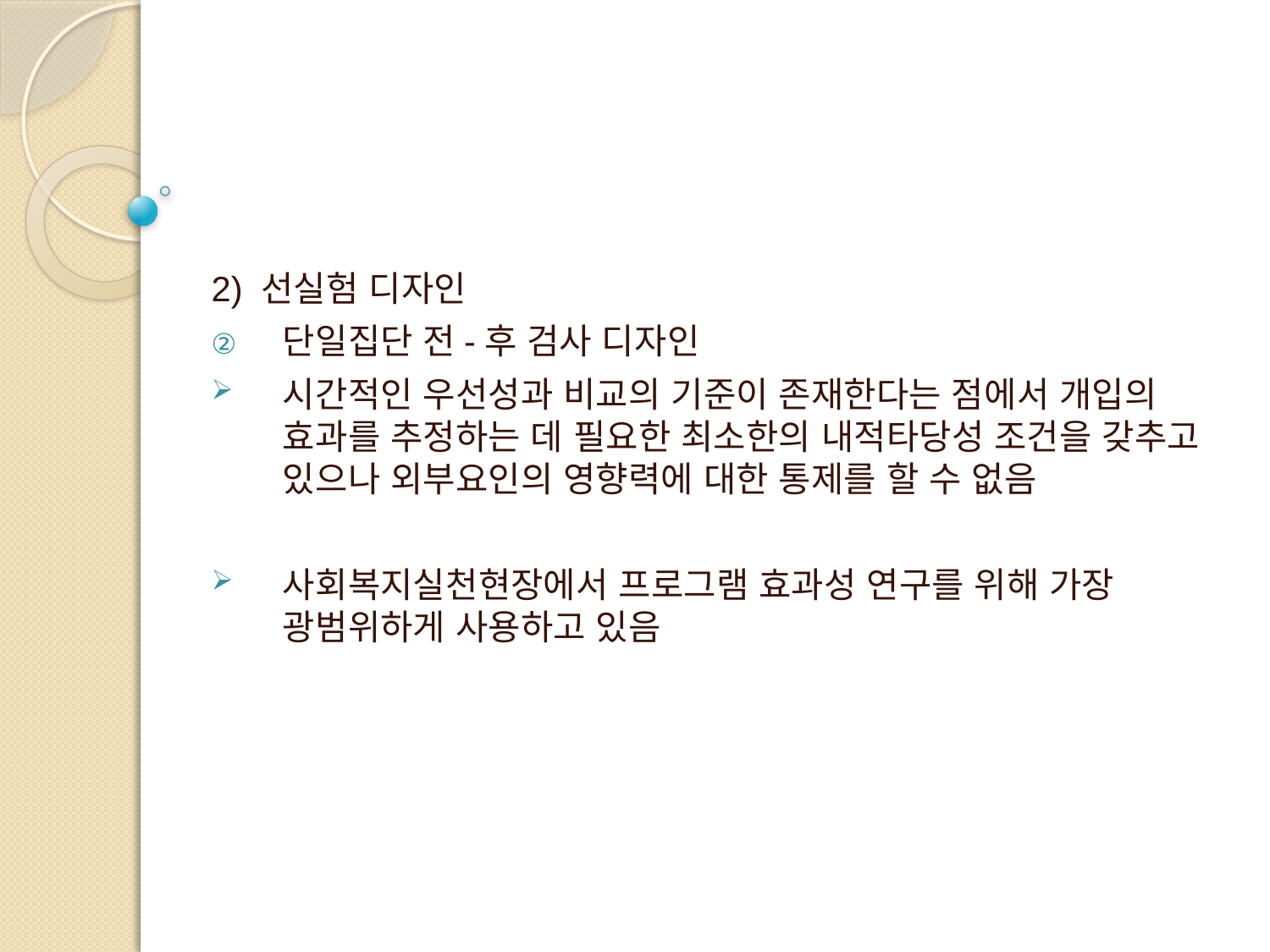

2) 선실험 디자인
단일집단 전-후 검사 디자인
시간적인 우선성과 비교의 기준이 존재한다는 점에서 개입의 효과를 추정하는 데 필요한 최소한의 내적타당성 조건을 갖추고 있으나 외부요인의 영향력에 대한 통제를 할 수 없음

사회복지실천현장에서 프로그램 효과성 연구를 위해 가장 광범위하게 사용하고 있음